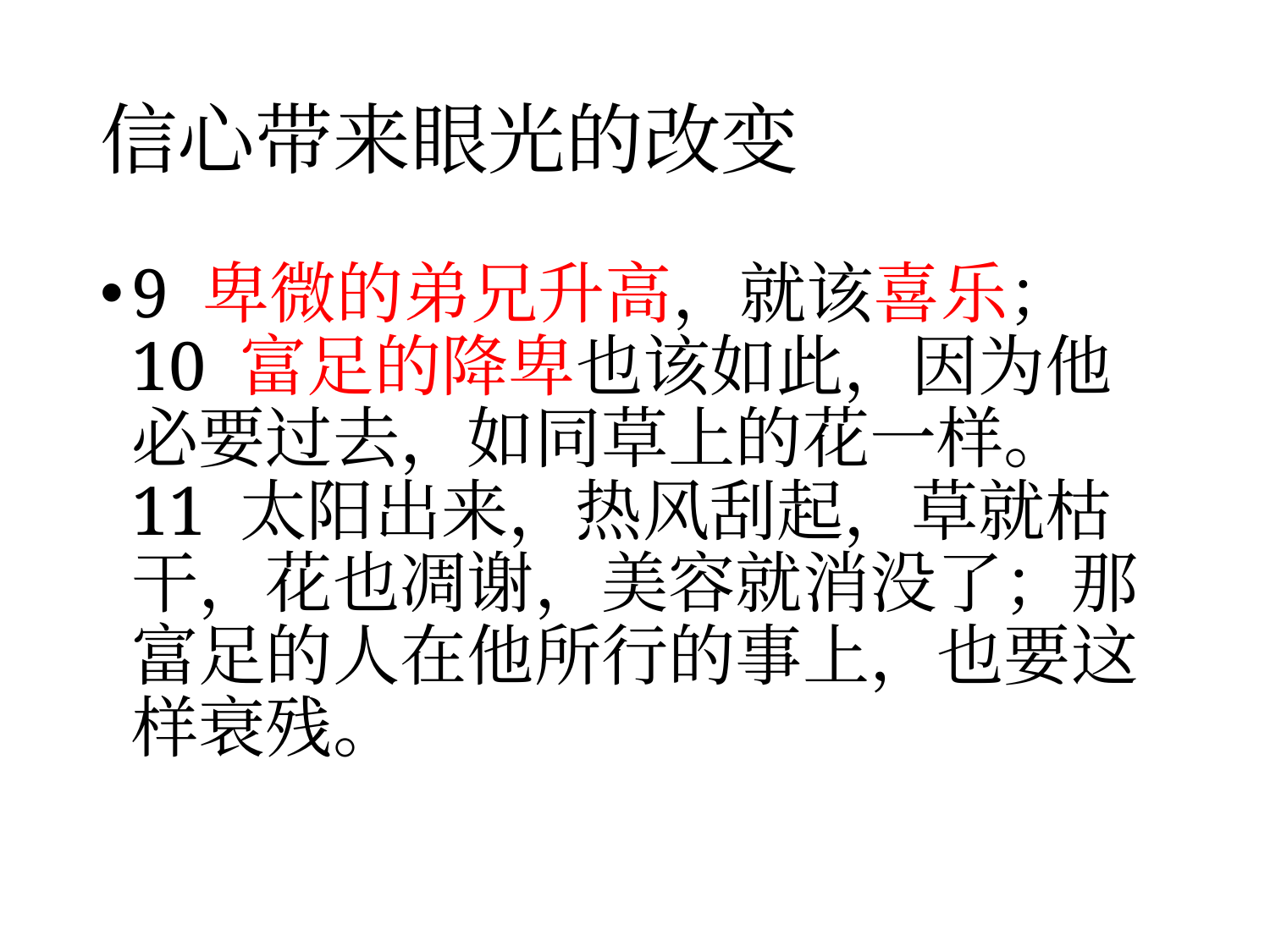

# 信心带来眼光的改变
9 卑微的弟兄升高，就该喜乐； 10 富足的降卑也该如此，因为他必要过去，如同草上的花一样。 11 太阳出来，热风刮起，草就枯干，花也凋谢，美容就消没了；那富足的人在他所行的事上，也要这样衰残。